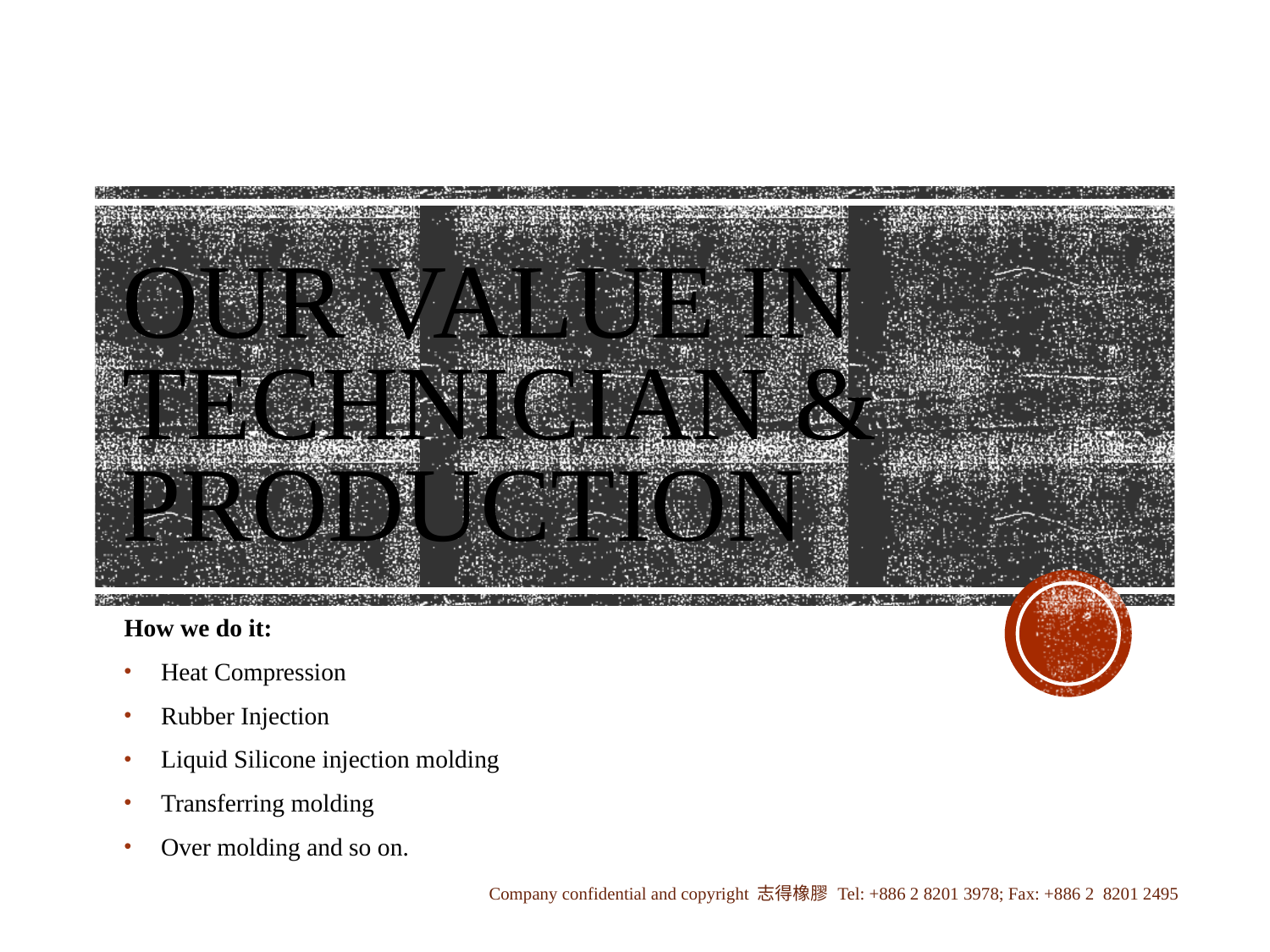

# Our value in technician & production
How we do it:
Heat Compression
Rubber Injection
Liquid Silicone injection molding
Transferring molding
Over molding and so on.

Company confidential and copyright 志得橡膠 Tel: +886 2 8201 3978; Fax: +886 2  8201 2495